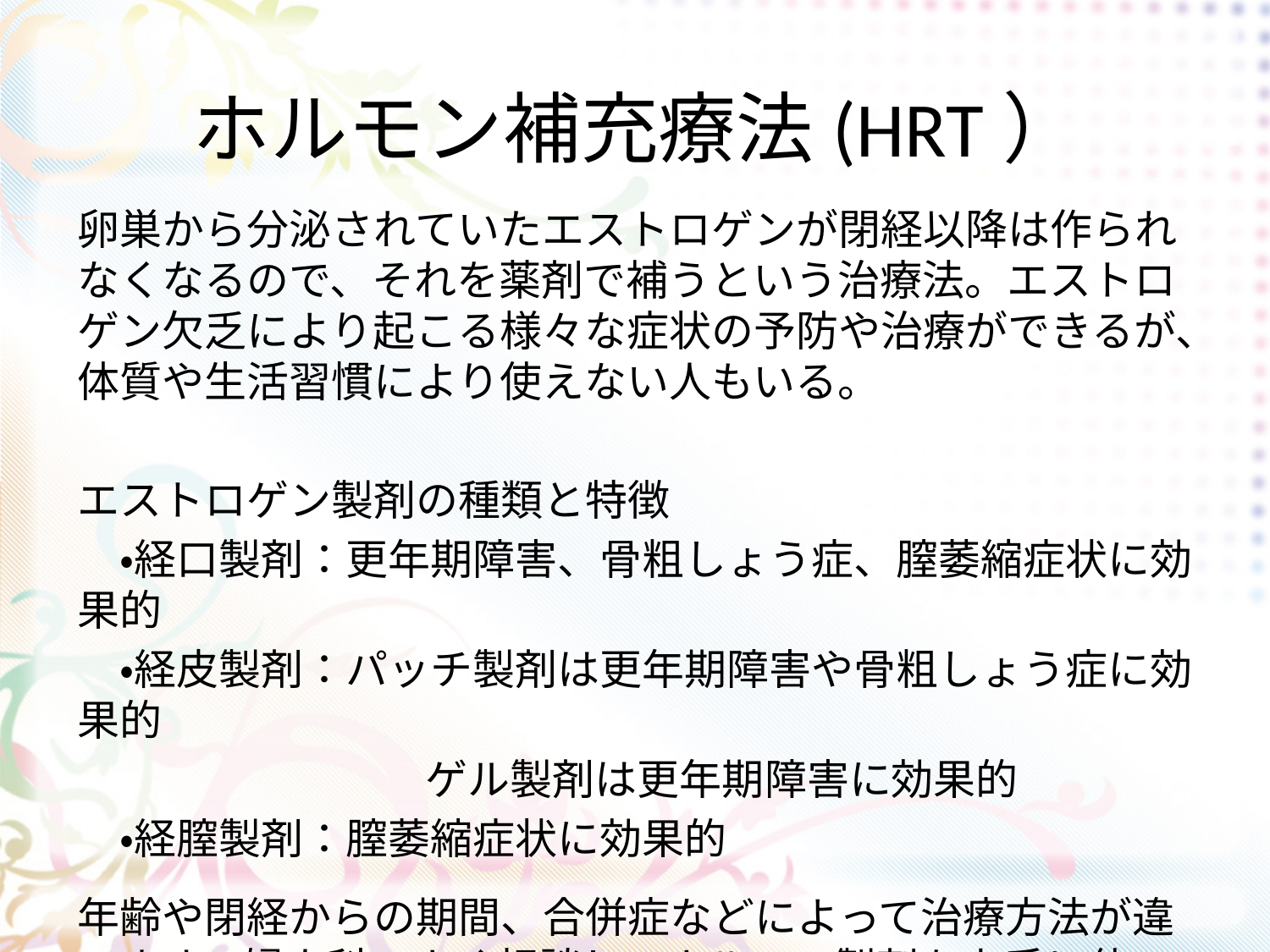

# ホルモン補充療法(HRT）
卵巣から分泌されていたエストロゲンが閉経以降は作られなくなるので、それを薬剤で補うという治療法。エストロゲン欠乏により起こる様々な症状の予防や治療ができるが、体質や生活習慣により使えない人もいる。

エストロゲン製剤の種類と特徴
　・経口製剤：更年期障害、骨粗しょう症、膣萎縮症状に効果的
　・経皮製剤：パッチ製剤は更年期障害や骨粗しょう症に効果的
　　　　 　　　　ゲル製剤は更年期障害に効果的
　・経膣製剤：膣萎縮症状に効果的

年齢や閉経からの期間、合併症などによって治療方法が違います。婦人科でよく相談してホルモン製剤を上手に使いましょう。